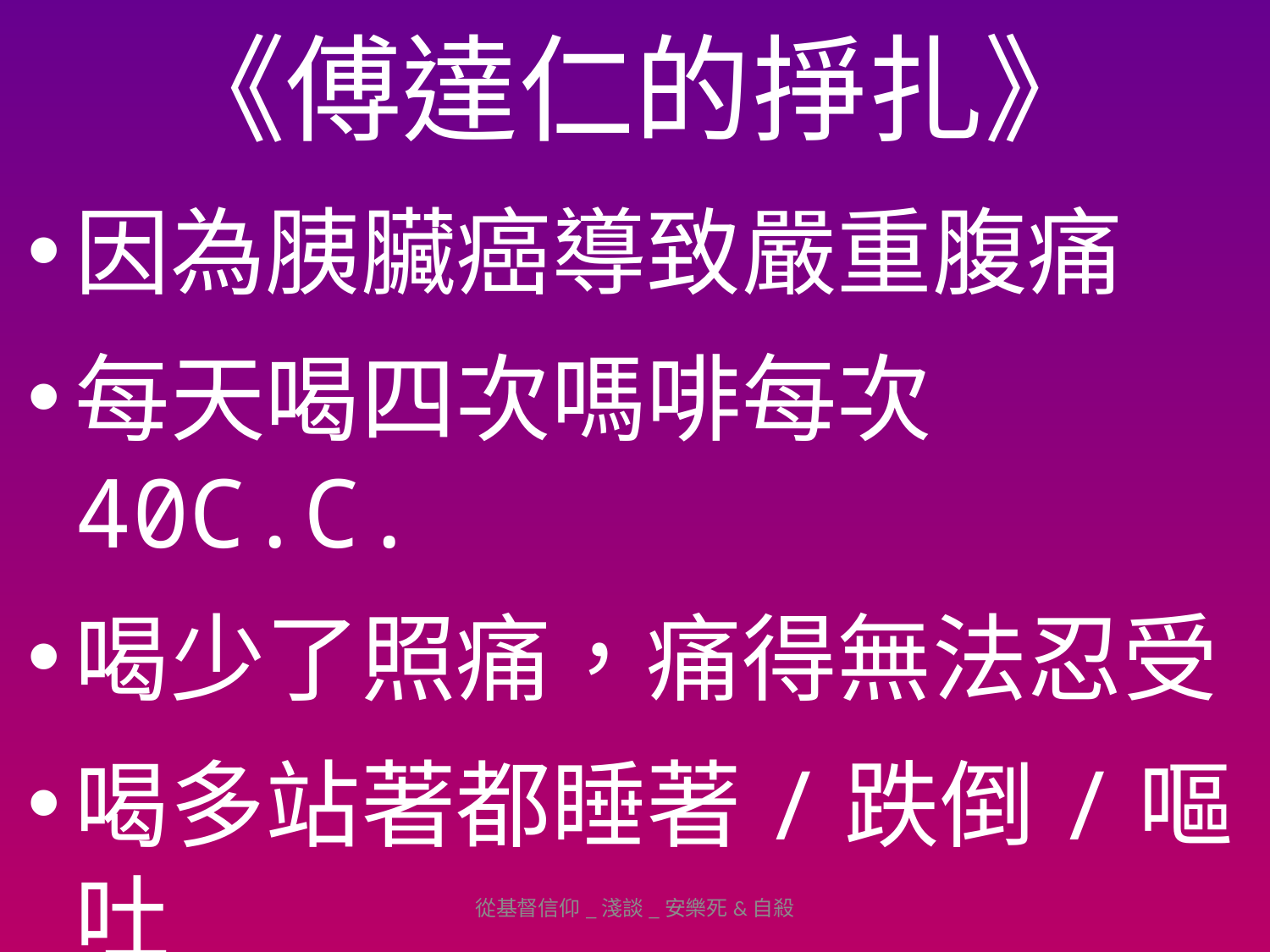

# 《傅達仁的掙扎》
因為胰臟癌導致嚴重腹痛
每天喝四次嗎啡每次40C.C.
喝少了照痛，痛得無法忍受
喝多站著都睡著/跌倒/嘔吐
2018/6/7 … 85歲

從基督信仰_淺談_安樂死&自殺